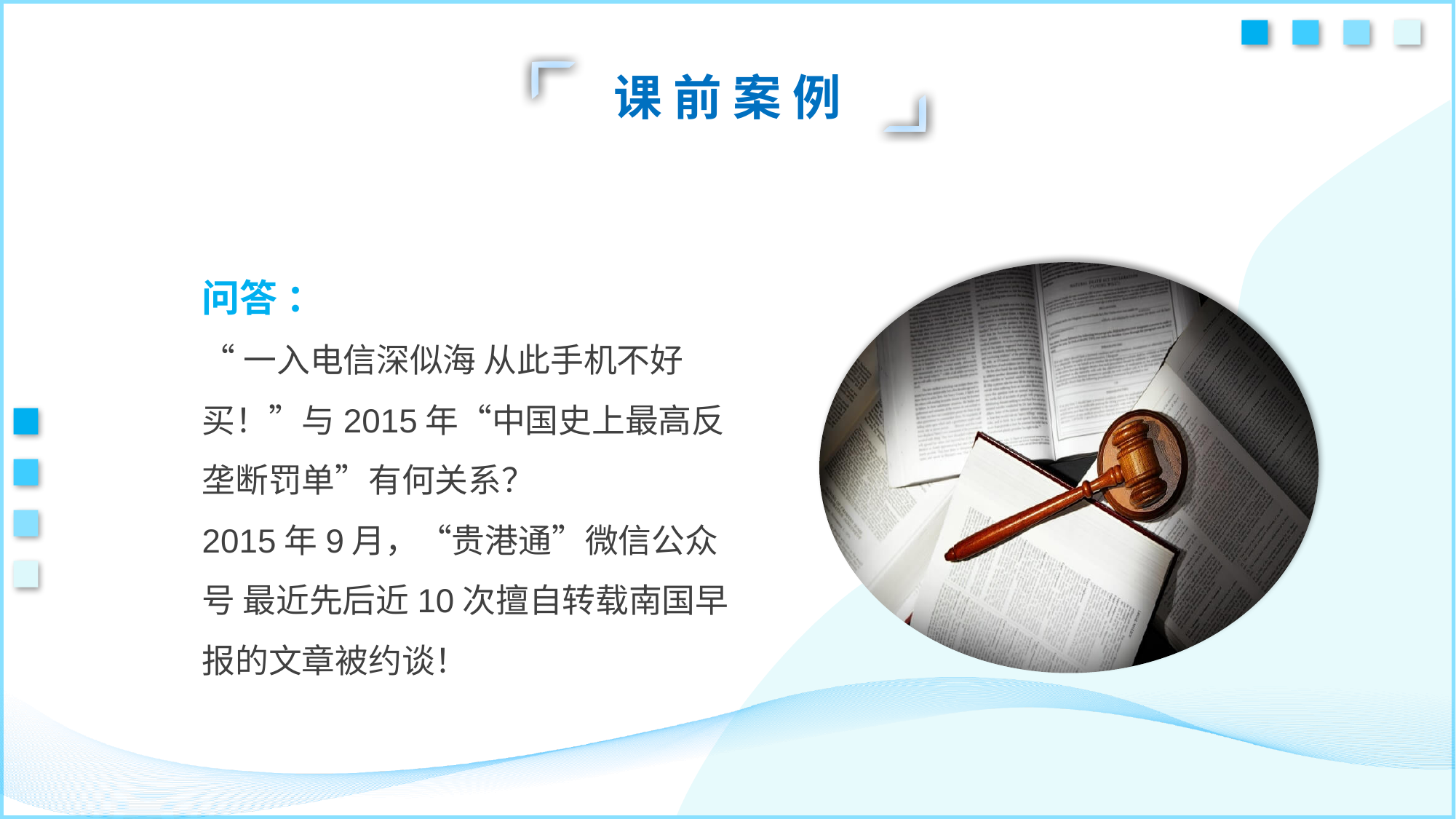

课 前 案 例
https://www.ypppt.com/
问答 ：
“一入电信深似海 从此手机不好买！”与2015年“中国史上最高反垄断罚单”有何关系？
2015年9月，“贵港通”微信公众号 最近先后近10次擅自转载南国早报的文章被约谈！